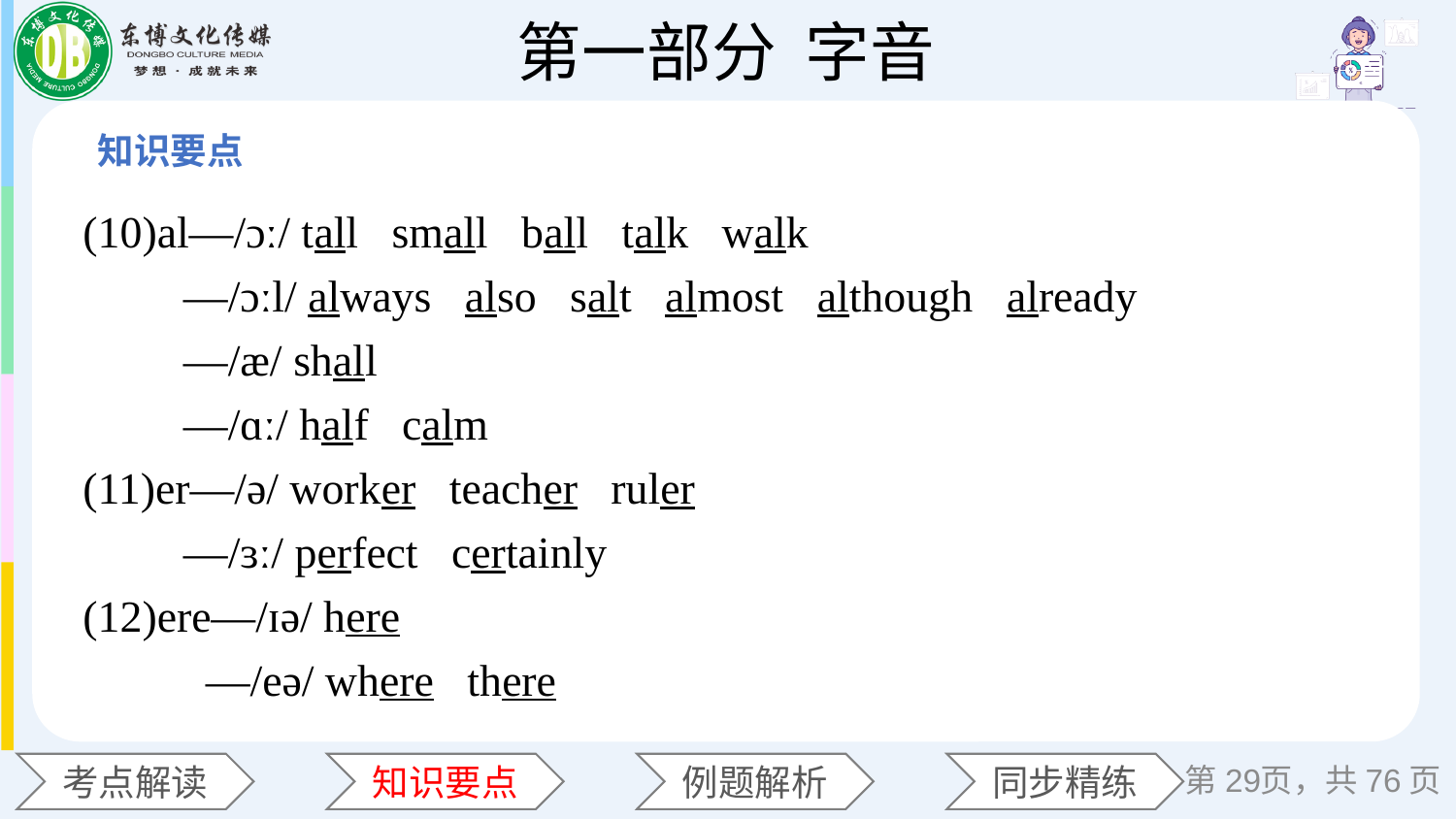

(10)al—/ɔː/ tall   small   ball   talk   walk
         —/ɔːl/ always   also   salt   almost   although   already
         —/æ/ shall
         —/ɑː/ half   calm
(11)er—/ə/ worker   teacher   ruler
         —/ɜː/ perfect   certainly
(12)ere—/ɪə/ here
           —/eə/ where   there
第29页，共76页